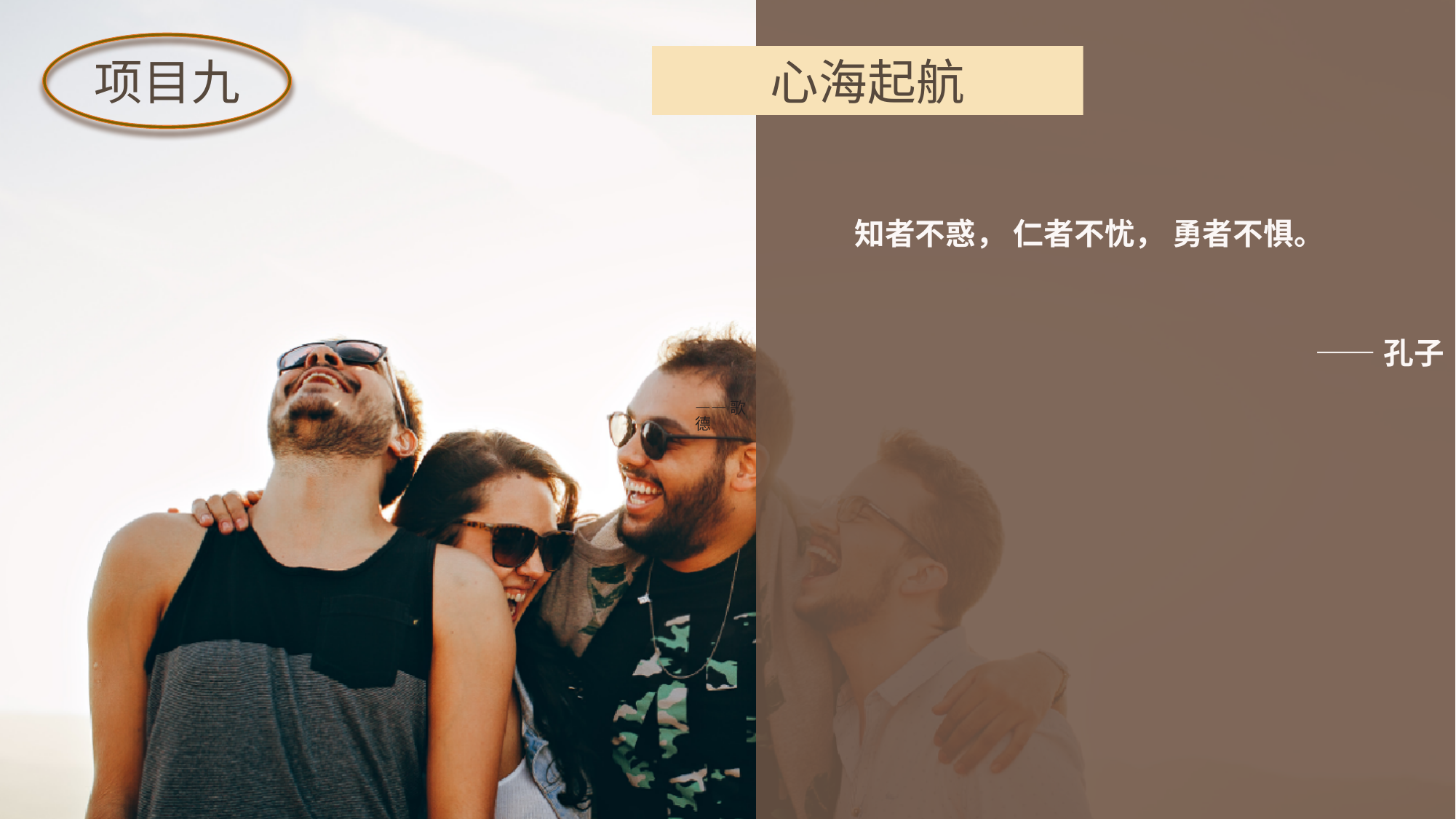

项目九
心海起航
知者不惑， 仁者不忧， 勇者不惧。
                                              ——孔子
——歌德